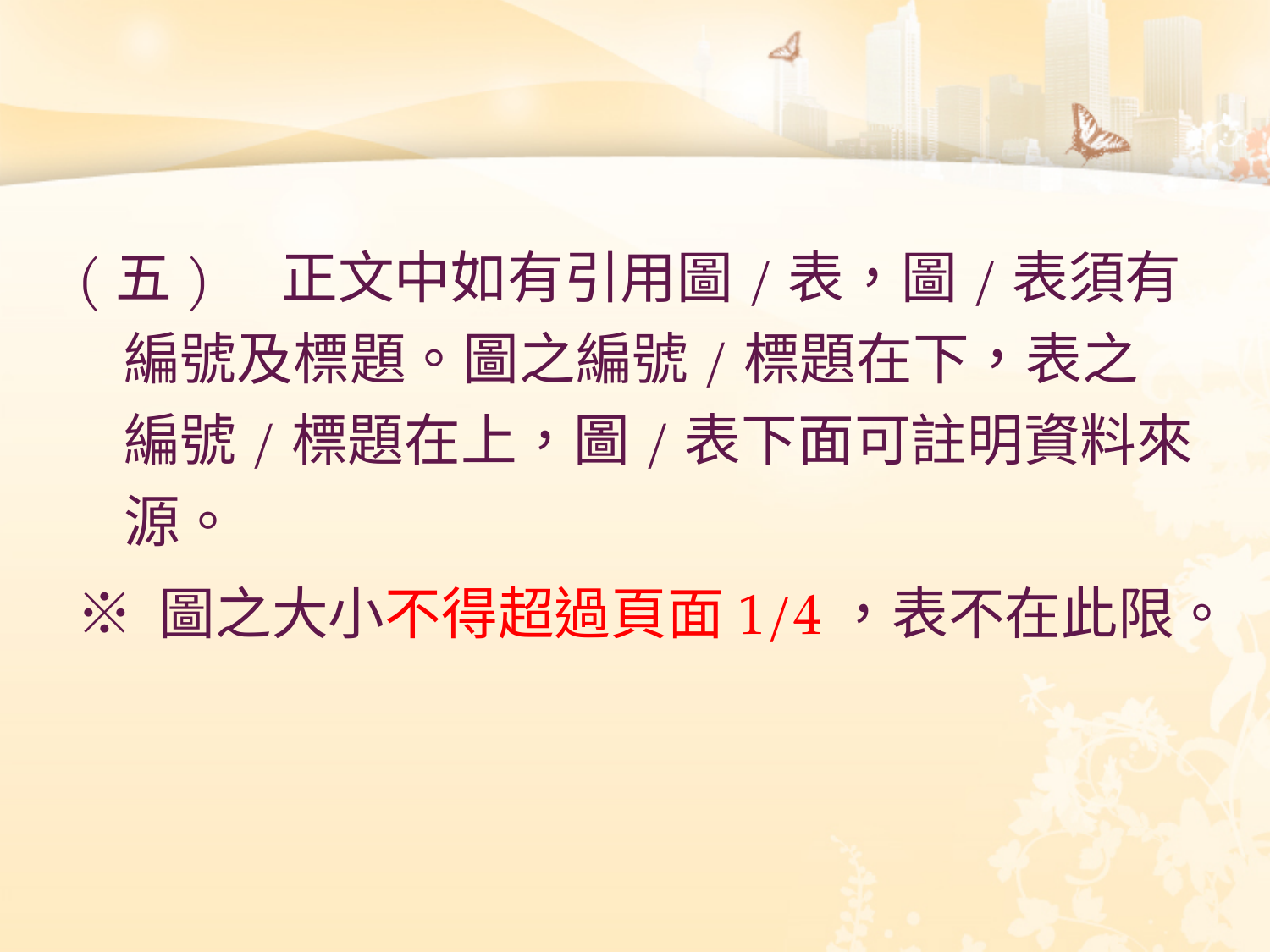

#
(五)    正文中如有引用圖/表，圖/表須有編號及標題。圖之編號/標題在下，表之編號/標題在上，圖/表下面可註明資料來源。
※ 圖之大小不得超過頁面1/4，表不在此限。